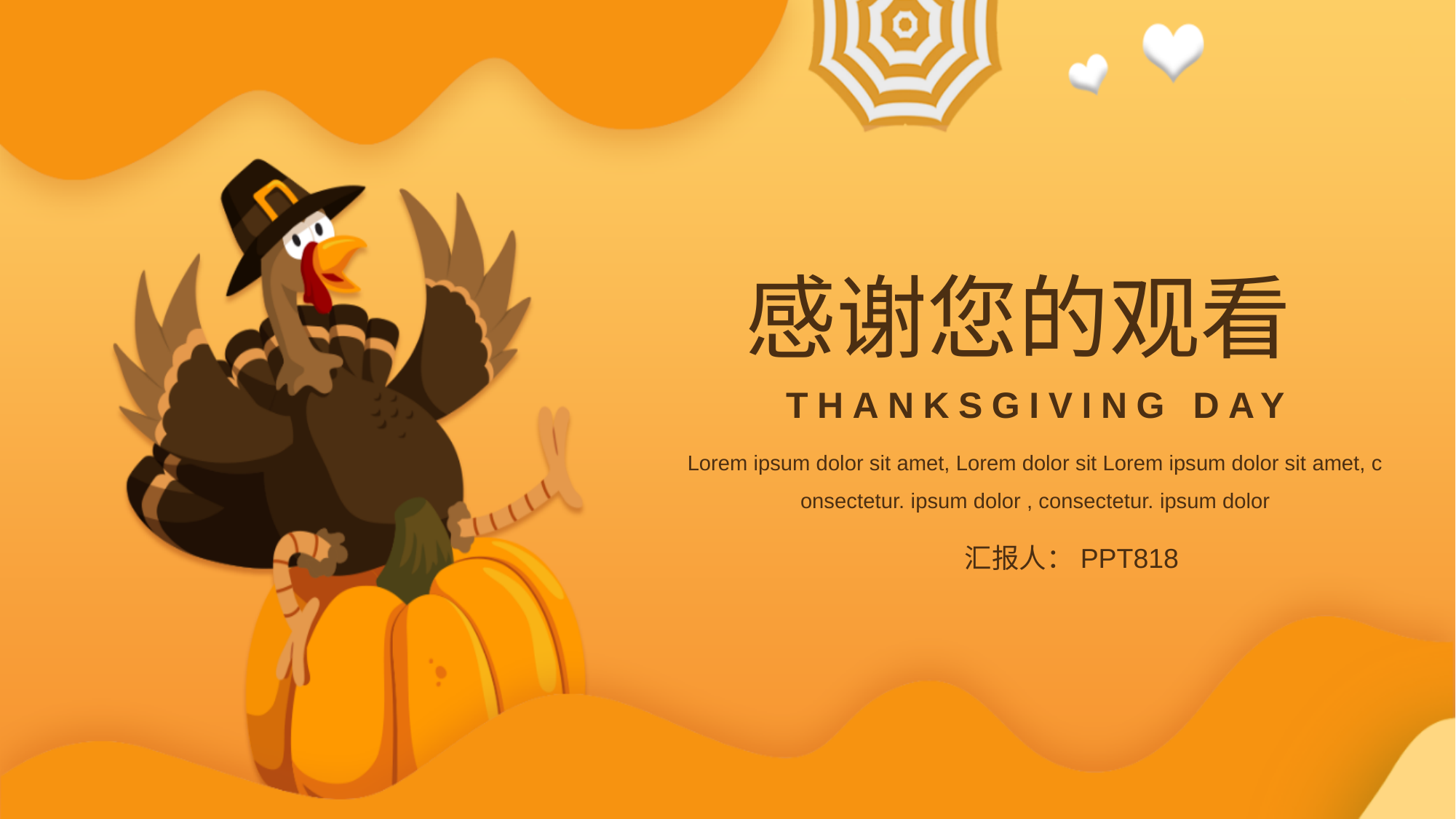

感谢您的观看
THANKSGIVING DAY
Lorem ipsum dolor sit amet, Lorem dolor sit Lorem ipsum dolor sit amet, c
onsectetur. ipsum dolor , consectetur. ipsum dolor
汇报人：PPT818